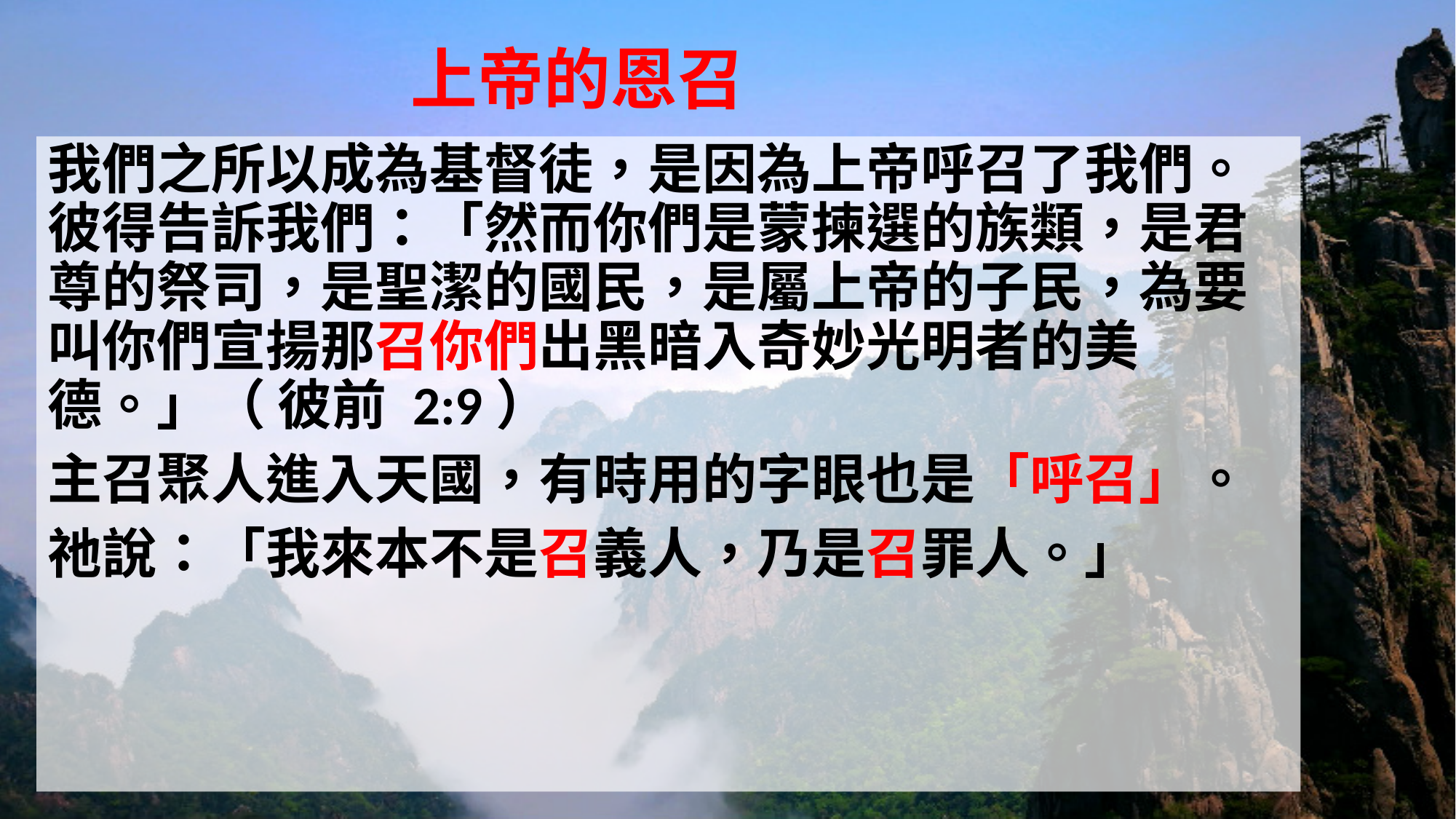

# 上帝的恩召
我們之所以成為基督徒，是因為上帝呼召了我們。彼得告訴我們：「然而你們是蒙揀選的族類，是君尊的祭司，是聖潔的國民，是屬上帝的子民，為要叫你們宣揚那召你們出黑暗入奇妙光明者的美德。」（ 彼前 2:9）
主召聚人進入天國，有時用的字眼也是「呼召」。
祂說：「我來本不是召義人，乃是召罪人。」